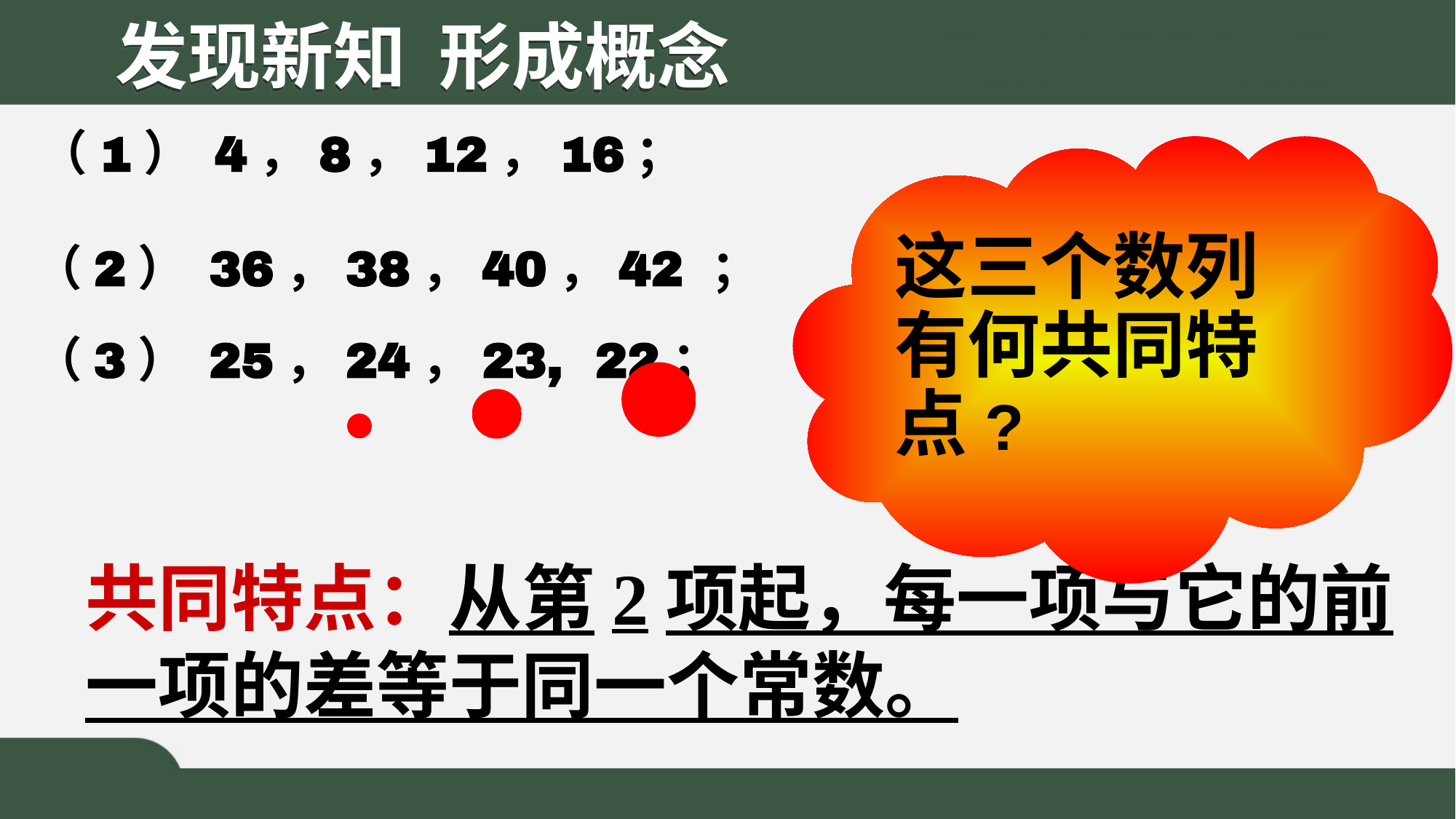

发现新知  形成概念
（1） 4，8，12，16；
这三个数列有何共同特点?
（2） 36，38，40，42 ；
（3） 25，24，23,  22；
共同特点：从第2项起，每一项与它的前一项的差等于同一个常数。